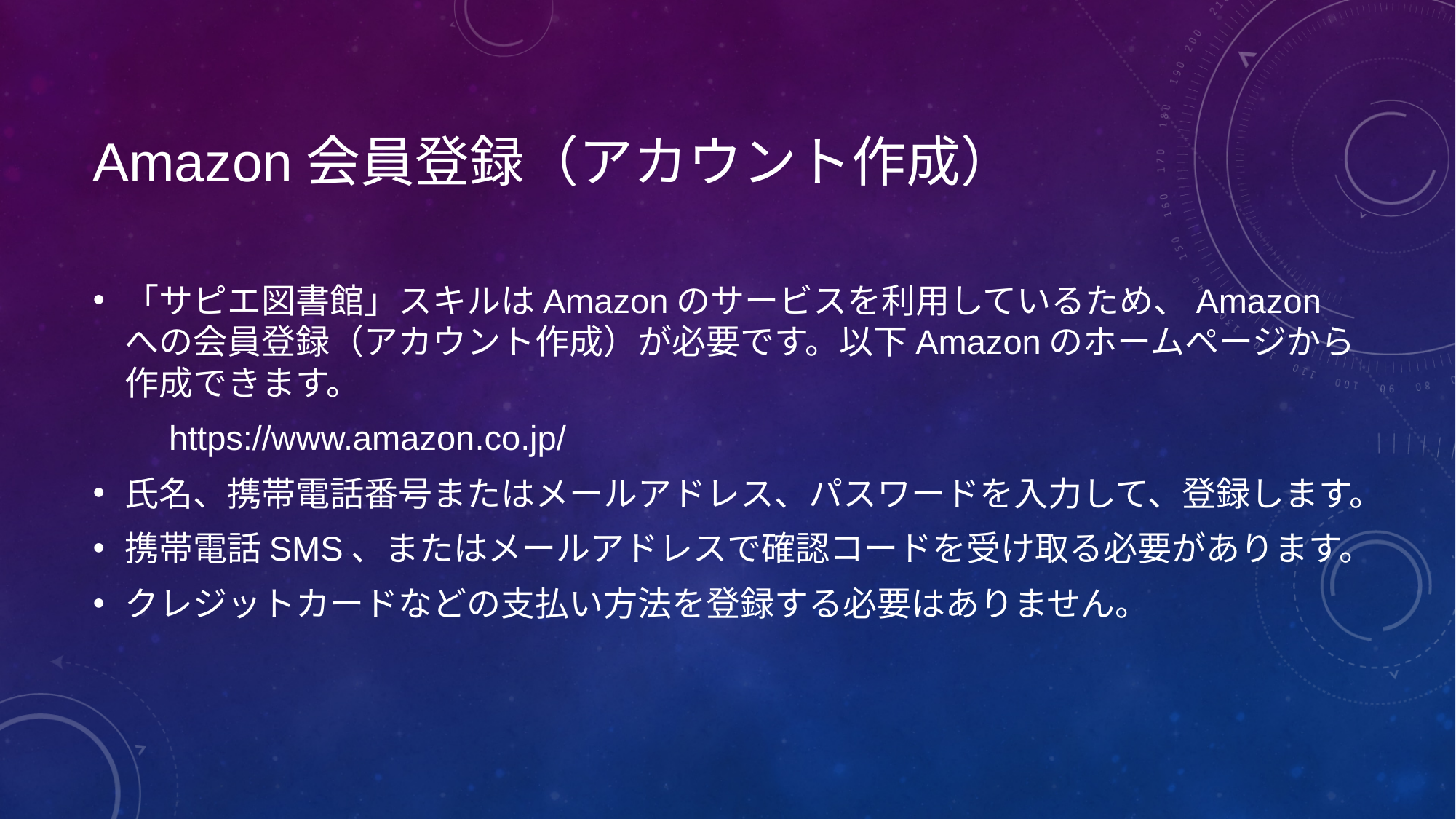

# Amazon会員登録（アカウント作成）
「サピエ図書館」スキルはAmazonのサービスを利用しているため、Amazonへの会員登録（アカウント作成）が必要です。以下Amazonのホームページから作成できます。
　　https://www.amazon.co.jp/
氏名、携帯電話番号またはメールアドレス、パスワードを入力して、登録します。
携帯電話SMS、またはメールアドレスで確認コードを受け取る必要があります。
クレジットカードなどの支払い方法を登録する必要はありません。